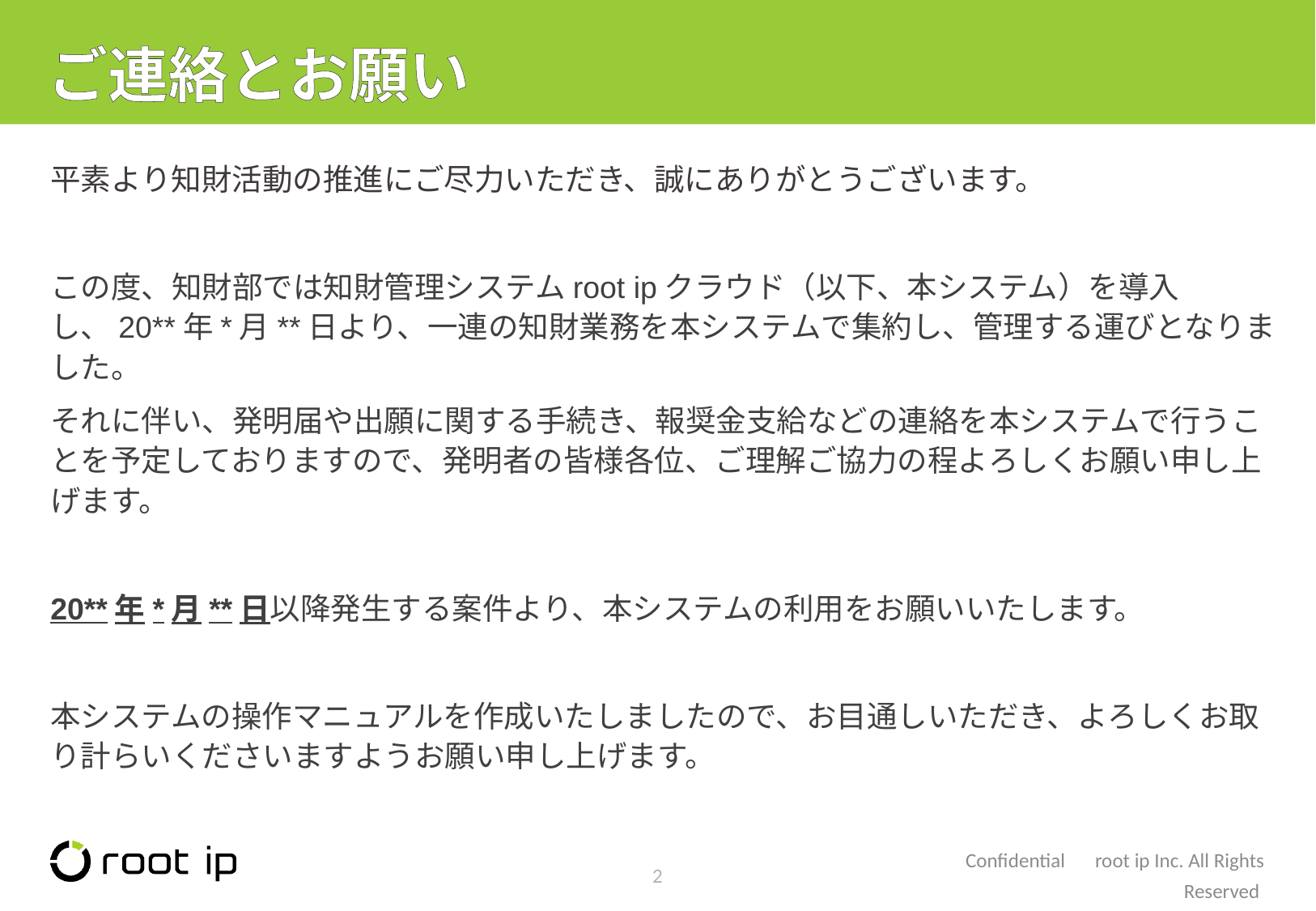

# ご連絡とお願い
平素より知財活動の推進にご尽力いただき、誠にありがとうございます。

この度、知財部では知財管理システムroot ipクラウド（以下、本システム）を導入し、20**年*月**日より、一連の知財業務を本システムで集約し、管理する運びとなりました。
それに伴い、発明届や出願に関する手続き、報奨金支給などの連絡を本システムで行うことを予定しておりますので、発明者の皆様各位、ご理解ご協力の程よろしくお願い申し上げます。

20**年*月**日以降発生する案件より、本システムの利用をお願いいたします。

本システムの操作マニュアルを作成いたしましたので、お目通しいただき、よろしくお取り計らいくださいますようお願い申し上げます。
2